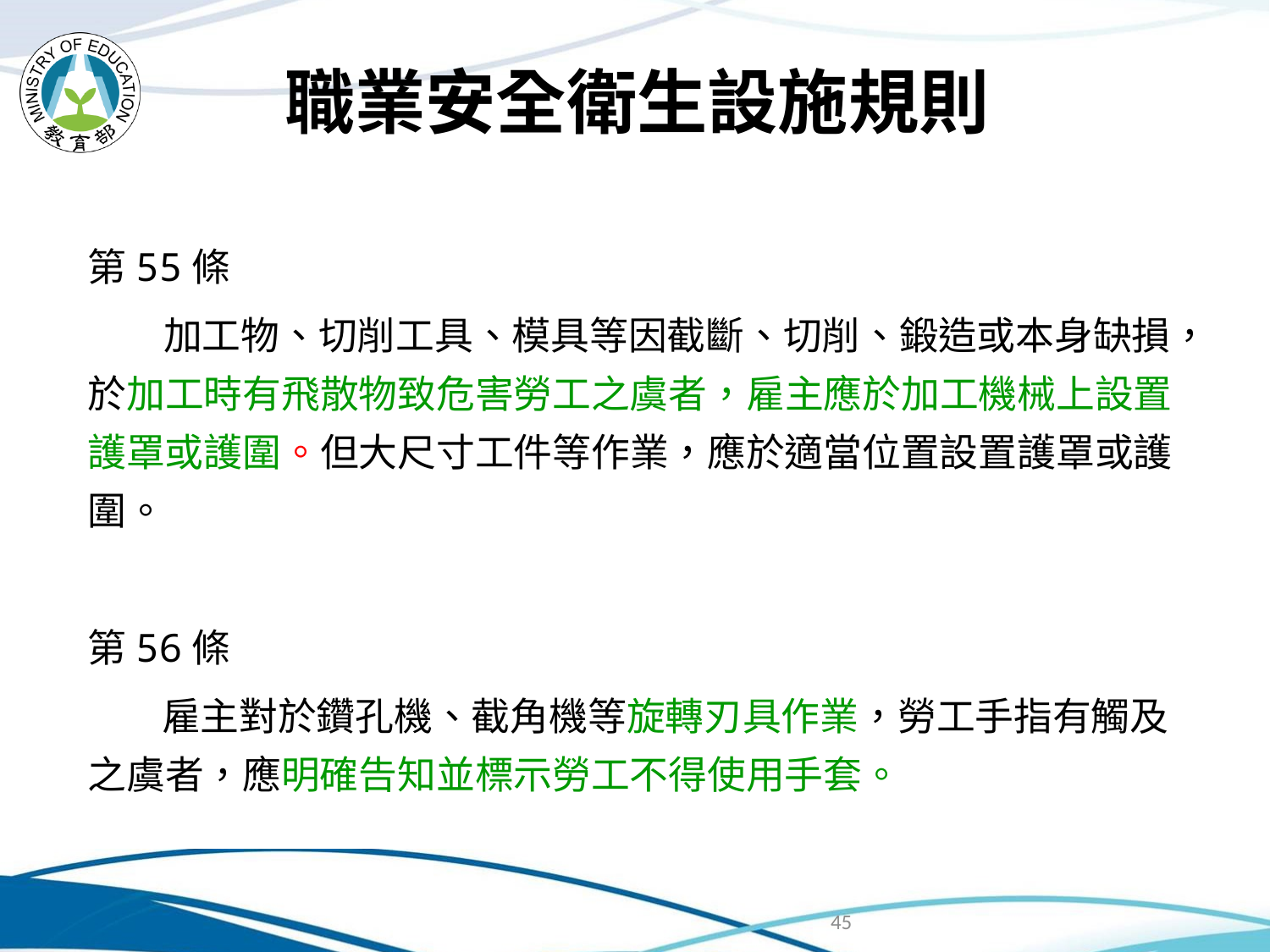

職業安全衛生設施規則
第55條
加工物、切削工具、模具等因截斷、切削、鍛造或本身缺損，於加工時有飛散物致危害勞工之虞者，雇主應於加工機械上設置護罩或護圍。但大尺寸工件等作業，應於適當位置設置護罩或護圍。

第56條
雇主對於鑽孔機、截角機等旋轉刃具作業，勞工手指有觸及之虞者，應明確告知並標示勞工不得使用手套。
45